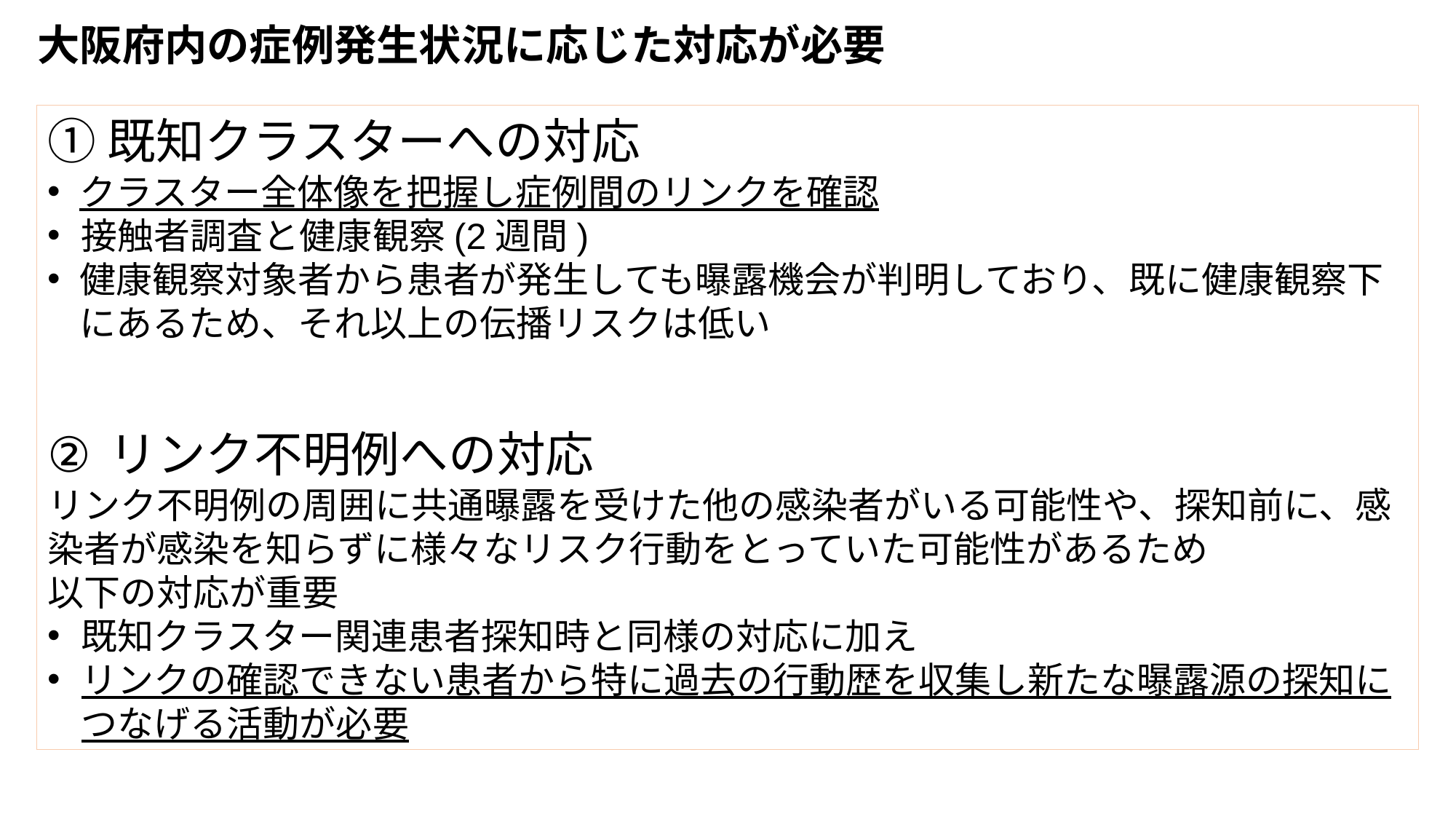

大阪府内の症例発生状況に応じた対応が必要
①既知クラスターへの対応
クラスター全体像を把握し症例間のリンクを確認
接触者調査と健康観察(2週間)
健康観察対象者から患者が発生しても曝露機会が判明しており、既に健康観察下にあるため、それ以上の伝播リスクは低い

リンク不明例への対応
リンク不明例の周囲に共通曝露を受けた他の感染者がいる可能性や、探知前に、感染者が感染を知らずに様々なリスク行動をとっていた可能性があるため
以下の対応が重要
既知クラスター関連患者探知時と同様の対応に加え
リンクの確認できない患者から特に過去の行動歴を収集し新たな曝露源の探知につなげる活動が必要